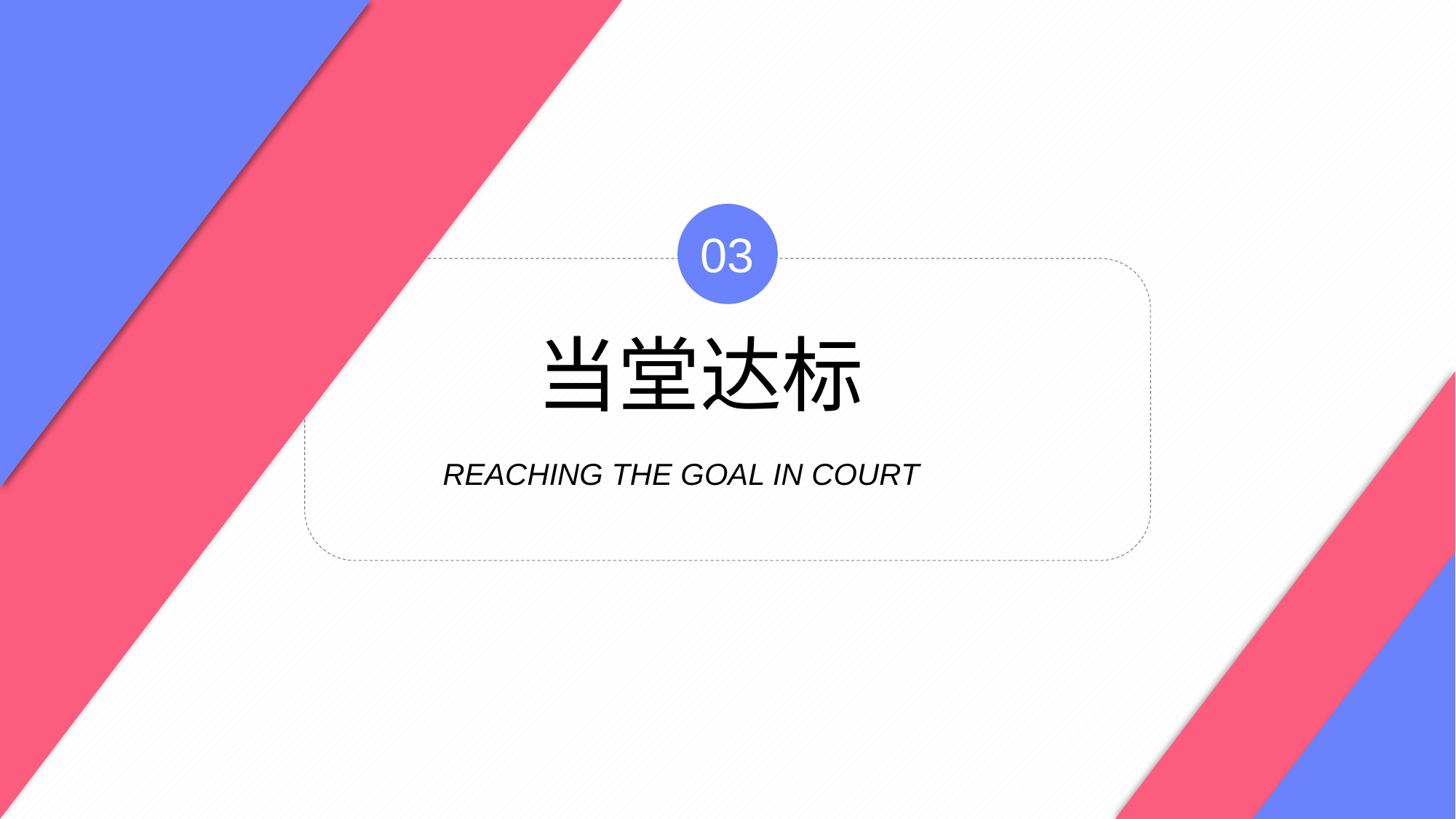

BY YUSHEN

03

当堂达标
REACHING THE GOAL IN COURT